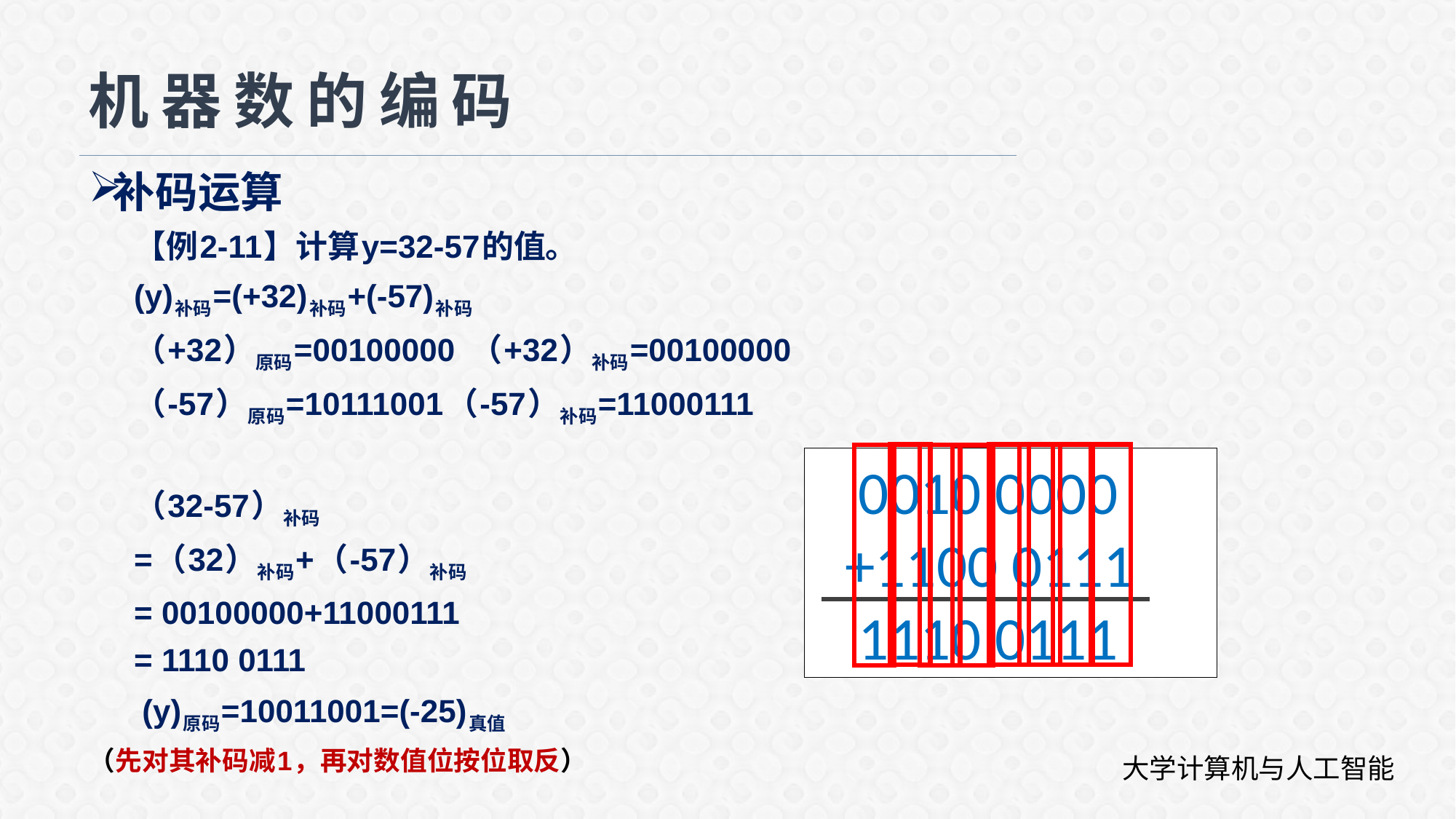

# 机器数的编码
补码运算
【例2-11】计算y=32-57的值。
(y)补码=(+32)补码+(-57)补码
（+32）原码=00100000	（+32）补码=00100000
（-57）原码=10111001	（-57）补码=11000111

（32-57）补码
=（32）补码+（-57）补码
= 00100000+11000111
= 1110 0111
      (y)原码=10011001=(-25)真值
（先对其补码减1，再对数值位按位取反）

  0010 0000
 +1100 0111
  1110 0111
大学计算机与人工智能